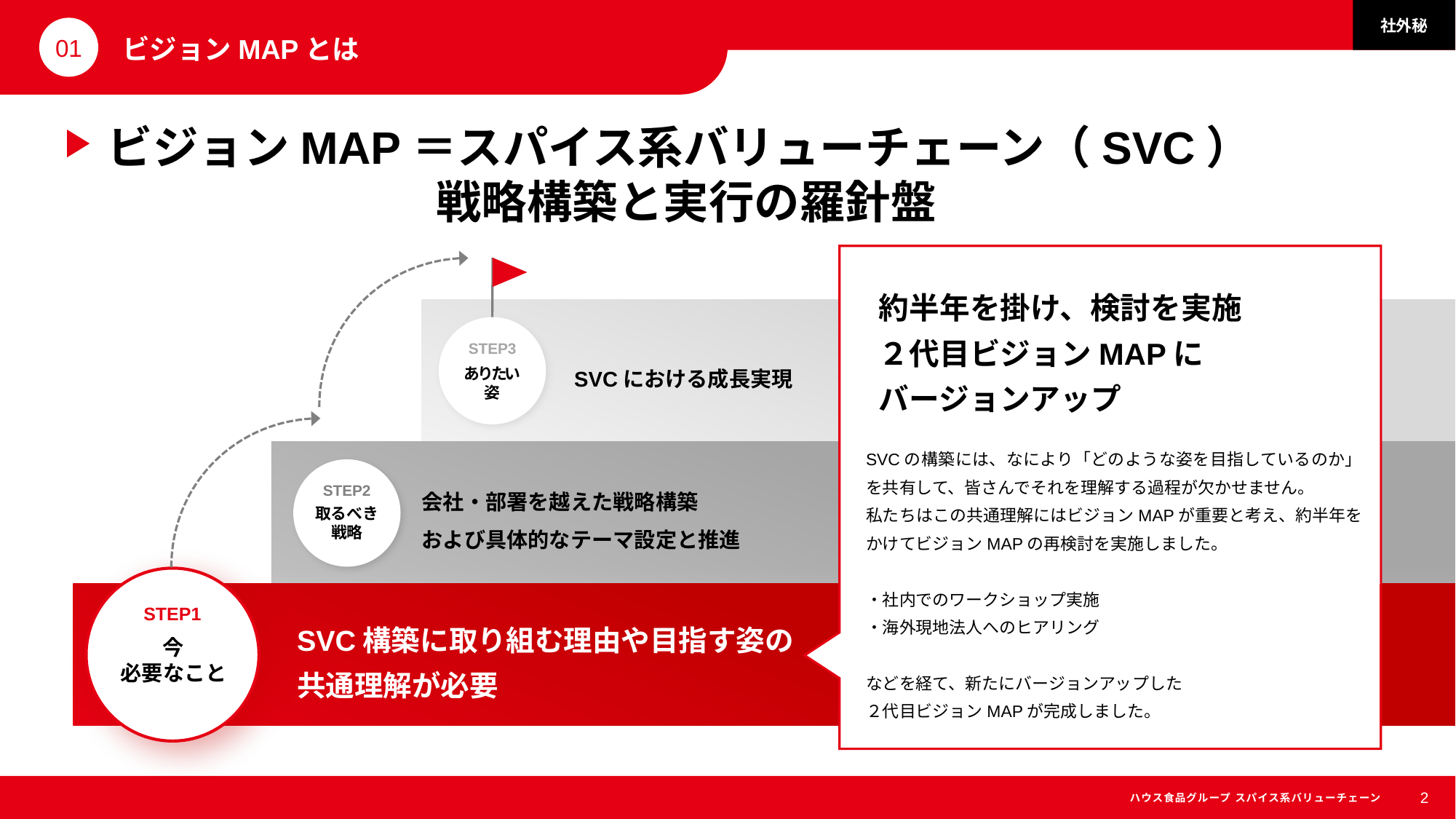

01
ビジョンMAPとは
# ビジョンMAP＝スパイス系バリューチェーン（SVC） 　　　　　　　 戦略構築と実行の羅針盤

約半年を掛け、検討を実施
２代目ビジョンMAPに
バージョンアップ

STEP3
ありたい
姿
SVCにおける成長実現

SVCの構築には、なにより「どのような姿を目指しているのか」を共有して、皆さんでそれを理解する過程が欠かせません。
私たちはこの共通理解にはビジョンMAPが重要と考え、約半年をかけてビジョンMAPの再検討を実施しました。

・社内でのワークショップ実施
・海外現地法人へのヒアリング

などを経て、新たにバージョンアップした
２代目ビジョンMAPが完成しました。

STEP2
取るべき
戦略
会社・部署を越えた戦略構築
および具体的なテーマ設定と推進

STEP1
今
必要なこと

SVC構築に取り組む理由や目指す姿の共通理解が必要
ハウス食品グループ スパイス系バリューチェーン
2